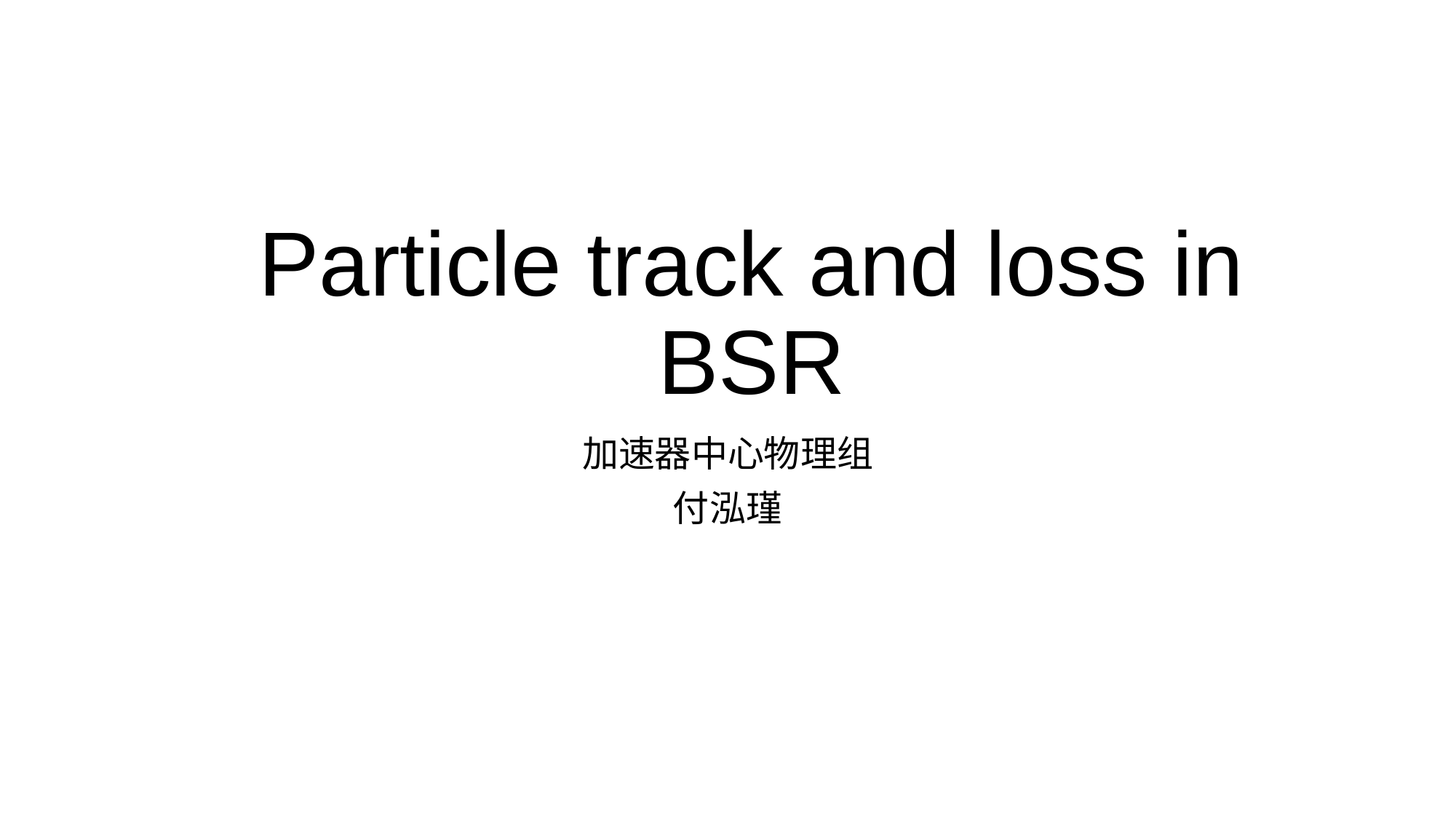

# Particle track and loss in BSR
加速器中心物理组
付泓瑾